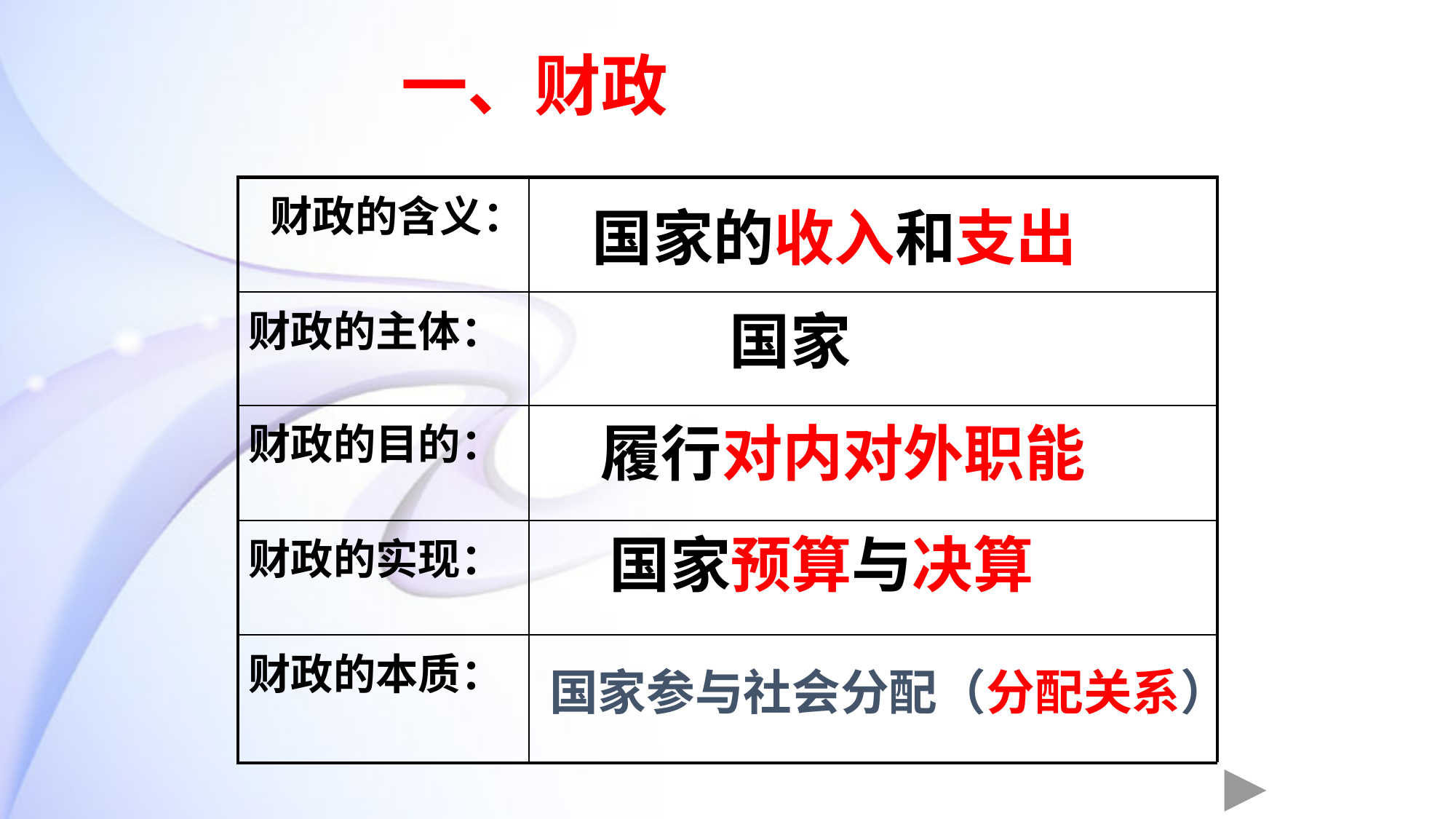

一、财政

| 财政的含义： |  |
| --- | --- |
| 财政的主体： |  |
| 财政的目的： |  |
| 财政的实现： |  |
| 财政的本质： |  |
国家的收入和支出
国家
履行对内对外职能
国家预算与决算
国家参与社会分配（分配关系）